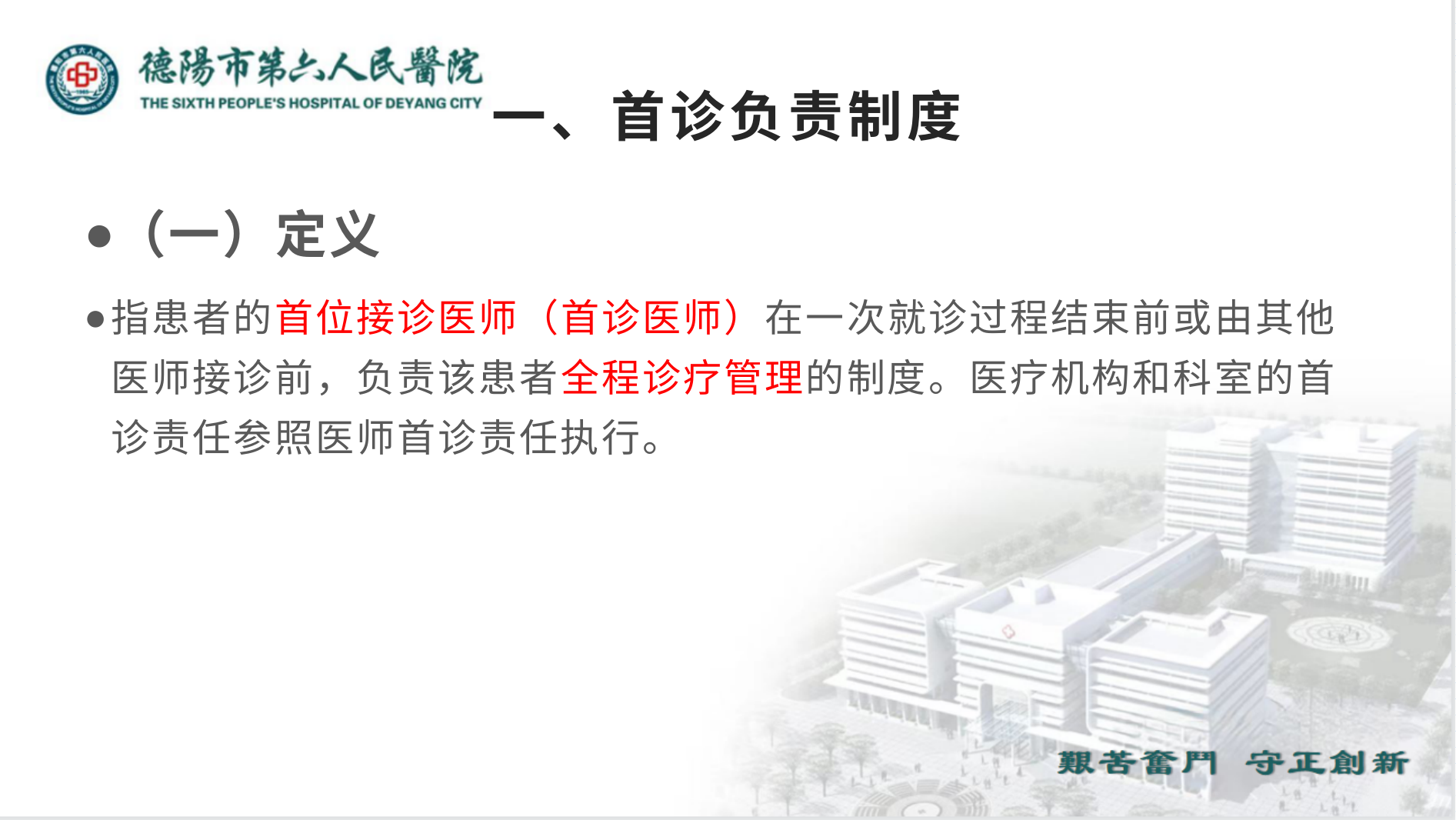

# 一、首诊负责制度
（一）定义
指患者的首位接诊医师（首诊医师）在一次就诊过程结束前或由其他医师接诊前，负责该患者全程诊疗管理的制度。医疗机构和科室的首诊责任参照医师首诊责任执行。